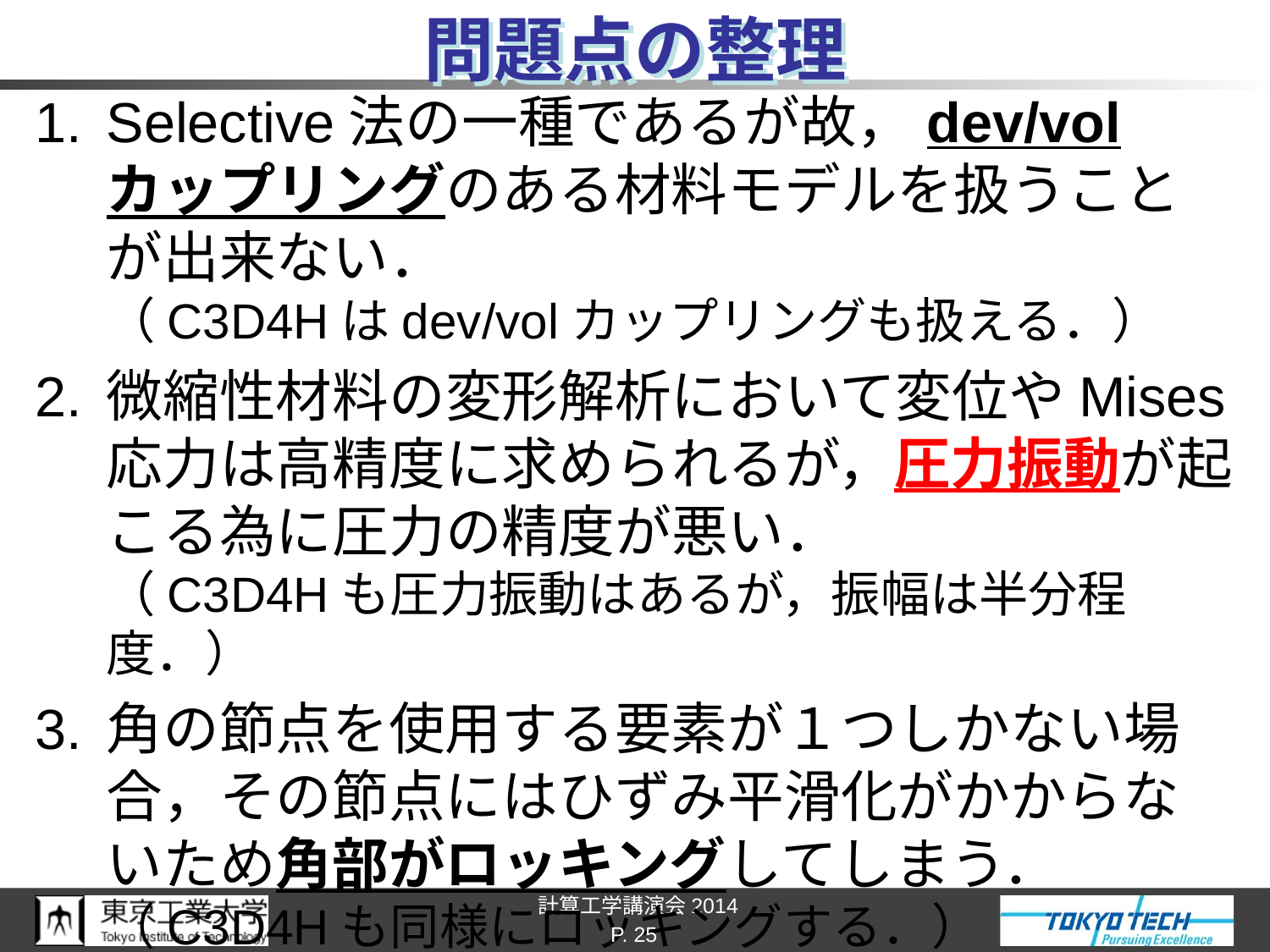

# 問題点の整理
Selective法の一種であるが故，dev/volカップリングのある材料モデルを扱うことが出来ない．
（C3D4Hはdev/volカップリングも扱える．）
微縮性材料の変形解析において変位やMises応力は高精度に求められるが，圧力振動が起こる為に圧力の精度が悪い．
（C3D4Hも圧力振動はあるが，振幅は半分程度．）
角の節点を使用する要素が１つしかない場合，その節点にはひずみ平滑化がかからないため角部がロッキングしてしまう．
（C3D4Hも同様にロッキングする．）

P. 25